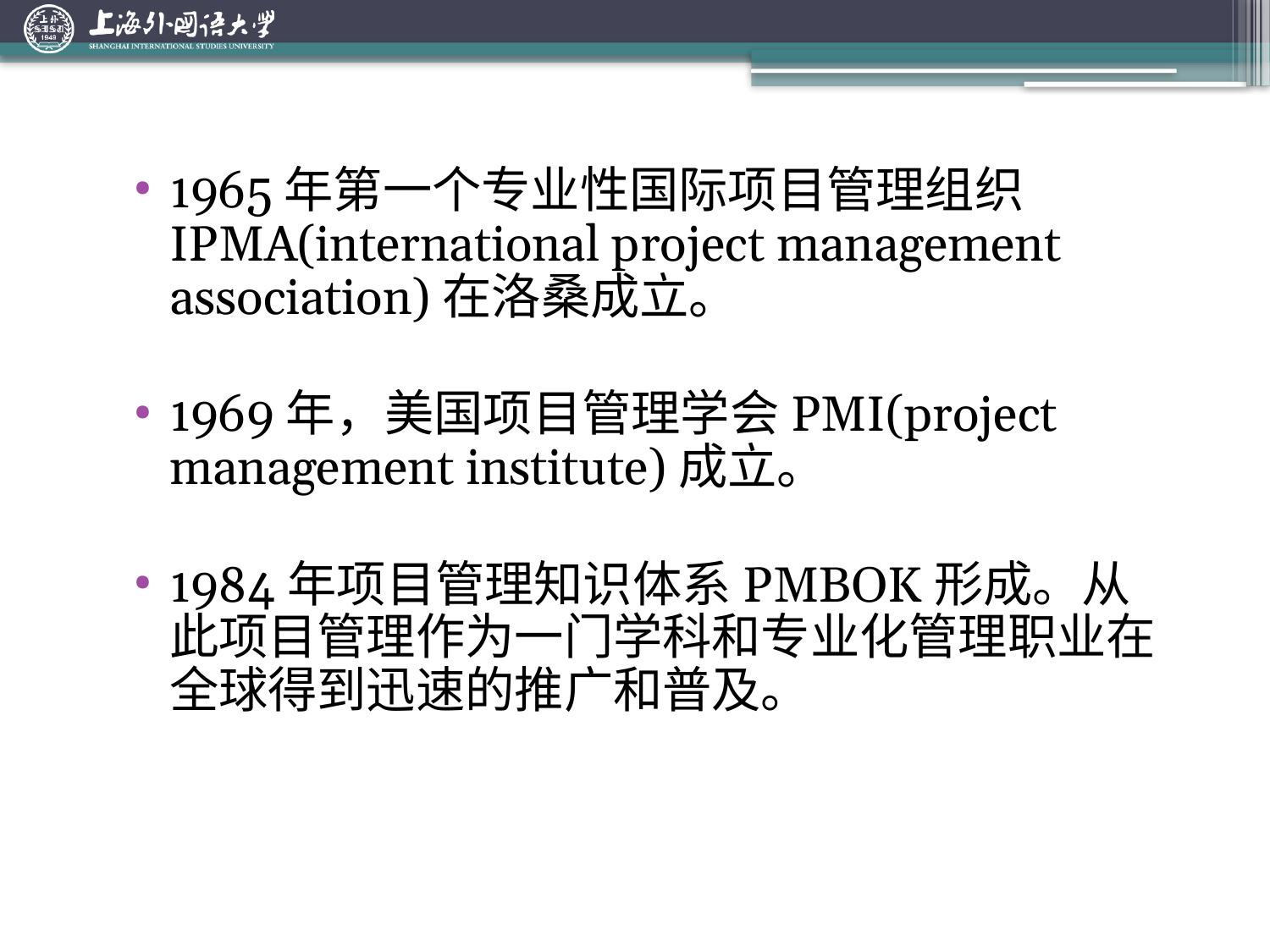

1965年第一个专业性国际项目管理组织IPMA(international project management association)在洛桑成立。

1969年，美国项目管理学会PMI(project management institute)成立。

1984年项目管理知识体系PMBOK形成。从此项目管理作为一门学科和专业化管理职业在全球得到迅速的推广和普及。